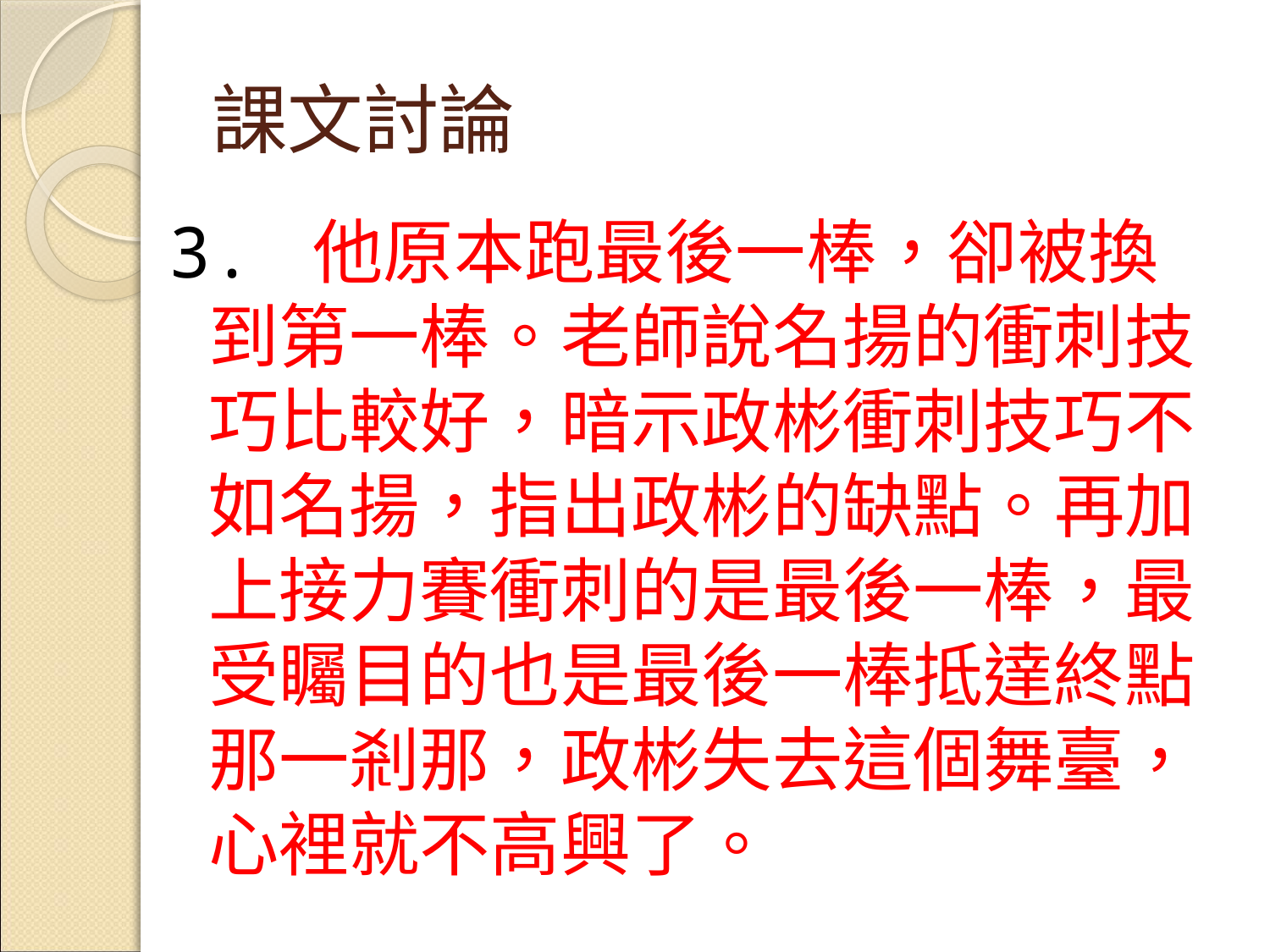

課文討論
3. 他原本跑最後一棒，卻被換到第一棒。老師說名揚的衝刺技巧比較好，暗示政彬衝刺技巧不如名揚，指出政彬的缺點。再加上接力賽衝刺的是最後一棒，最受矚目的也是最後一棒抵達終點那一剎那，政彬失去這個舞臺，心裡就不高興了。